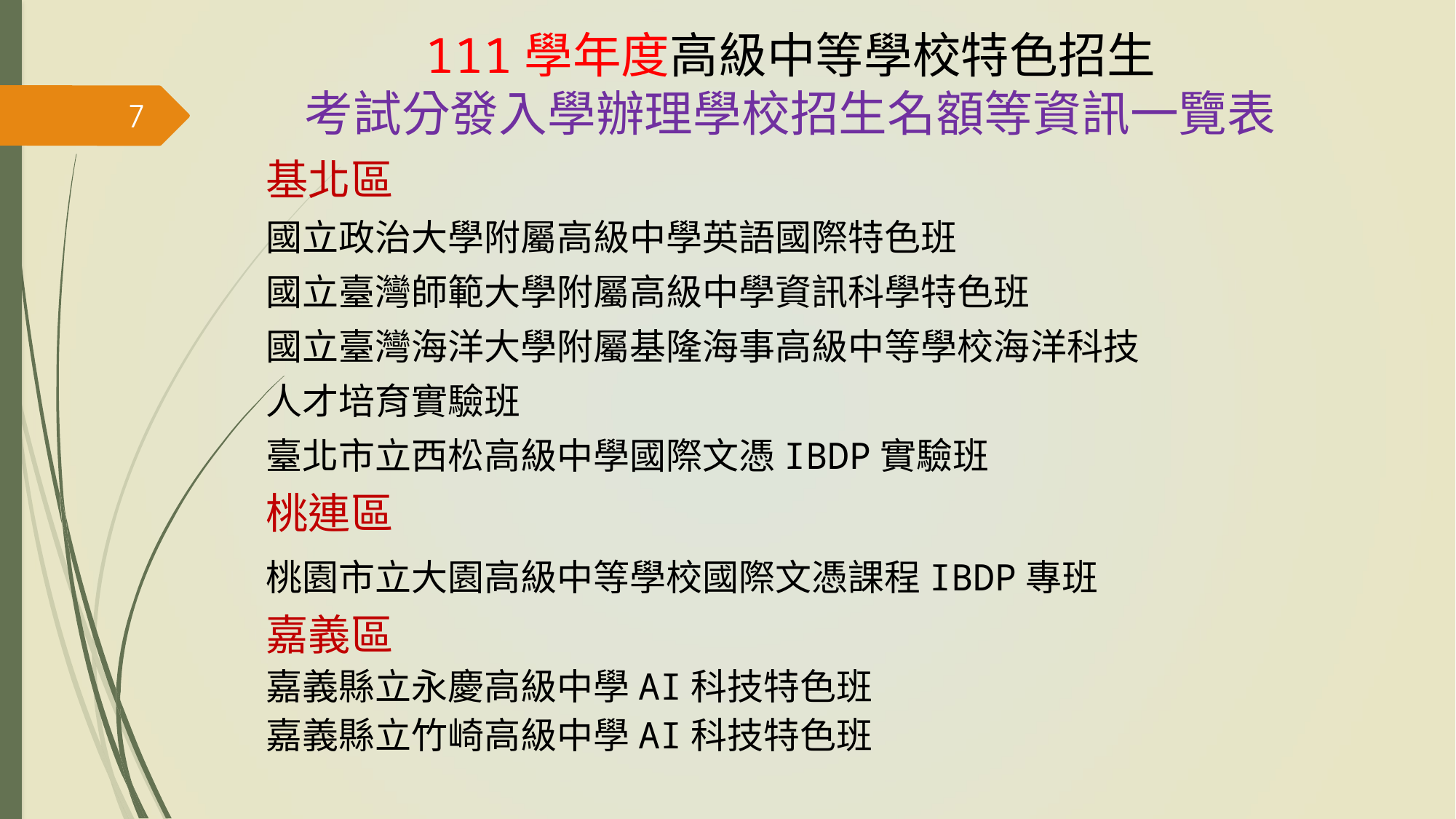

111學年度高級中等學校特色招生
考試分發入學辦理學校招生名額等資訊一覽表
7
基北區
國立政治大學附屬高級中學英語國際特色班
國立臺灣師範大學附屬高級中學資訊科學特色班
國立臺灣海洋大學附屬基隆海事高級中等學校海洋科技
人才培育實驗班
臺北市立西松高級中學國際文憑IBDP實驗班
桃連區
桃園市立大園高級中等學校國際文憑課程IBDP專班
嘉義區
嘉義縣立永慶高級中學AI科技特色班
嘉義縣立竹崎高級中學AI科技特色班